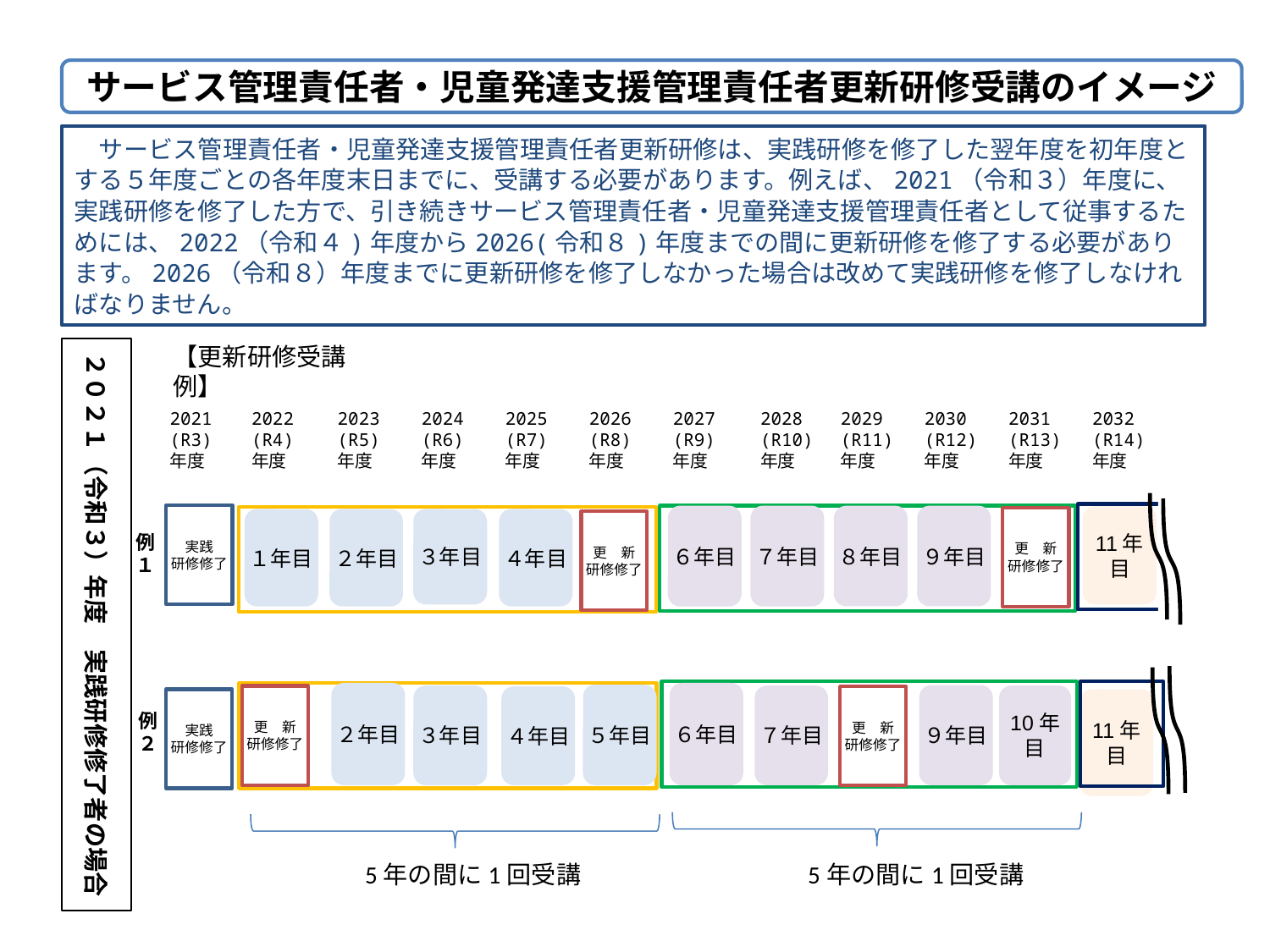

サービス管理責任者・児童発達支援管理責任者更新研修受講のイメージ
　サービス管理責任者・児童発達支援管理責任者更新研修は、実践研修を修了した翌年度を初年度とする５年度ごとの各年度末日までに、受講する必要があります。例えば、2021（令和３）年度に、実践研修を修了した方で、引き続きサービス管理責任者・児童発達支援管理責任者として従事するためには、2022（令和４)年度から2026(令和８)年度までの間に更新研修を修了する必要があります。2026（令和８）年度までに更新研修を修了しなかった場合は改めて実践研修を修了しなければなりません。

【更新研修受講例】
２０２１（令和３）年度　実践研修修了者の場合
2022
(R4)年度
2023
(R5)年度
2024
(R6)年度
2025
(R7)年度
2026
(R8)年度
2027
(R9)年度
2028
(R10)年度
2029
(R11)年度
2030
(R12)年度
2031
(R13)年度
2032
(R14)年度
2021
(R3)
年度

実践
研修修了

６年目
７年目
８年目
９年目
11年目

更　新
研修修了
１年目
２年目
３年目
４年目
例１
更　新
研修修了

２年目
６年目
５年目
９年目
３年目
７年目
更　新
研修修了
４年目
更　新
研修修了
例２
実践
研修修了
11年目

10年目
5年の間に1回受講
5年の間に1回受講